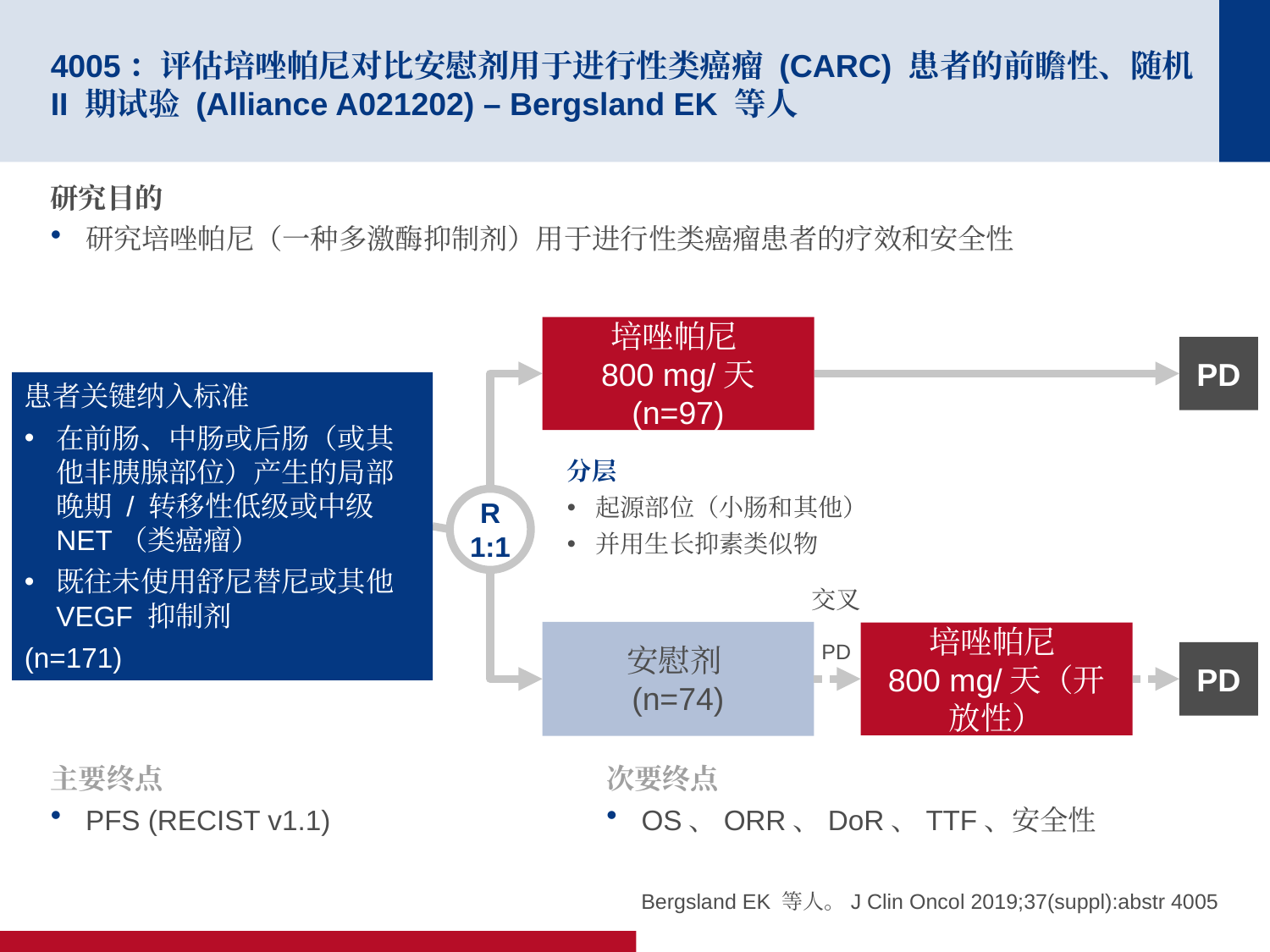

# 4005：评估培唑帕尼对比安慰剂用于进行性类癌瘤 (CARC) 患者的前瞻性、随机 II 期试验 (Alliance A021202) – Bergsland EK 等人
研究目的
研究培唑帕尼（一种多激酶抑制剂）用于进行性类癌瘤患者的疗效和安全性
培唑帕尼
800 mg/天
(n=97)
PD
患者关键纳入标准
在前肠、中肠或后肠（或其他非胰腺部位）产生的局部晚期 / 转移性低级或中级 NET（类癌瘤）
既往未使用舒尼替尼或其他 VEGF 抑制剂
(n=171)
分层
起源部位（小肠和其他）
并用生长抑素类似物
R
1:1
交叉
PD
安慰剂
(n=74)
培唑帕尼
800 mg/天（开放性）
PD
主要终点
PFS (RECIST v1.1)

次要终点
OS、ORR、DoR、TTF、安全性
Bergsland EK 等人。J Clin Oncol 2019;37(suppl):abstr 4005